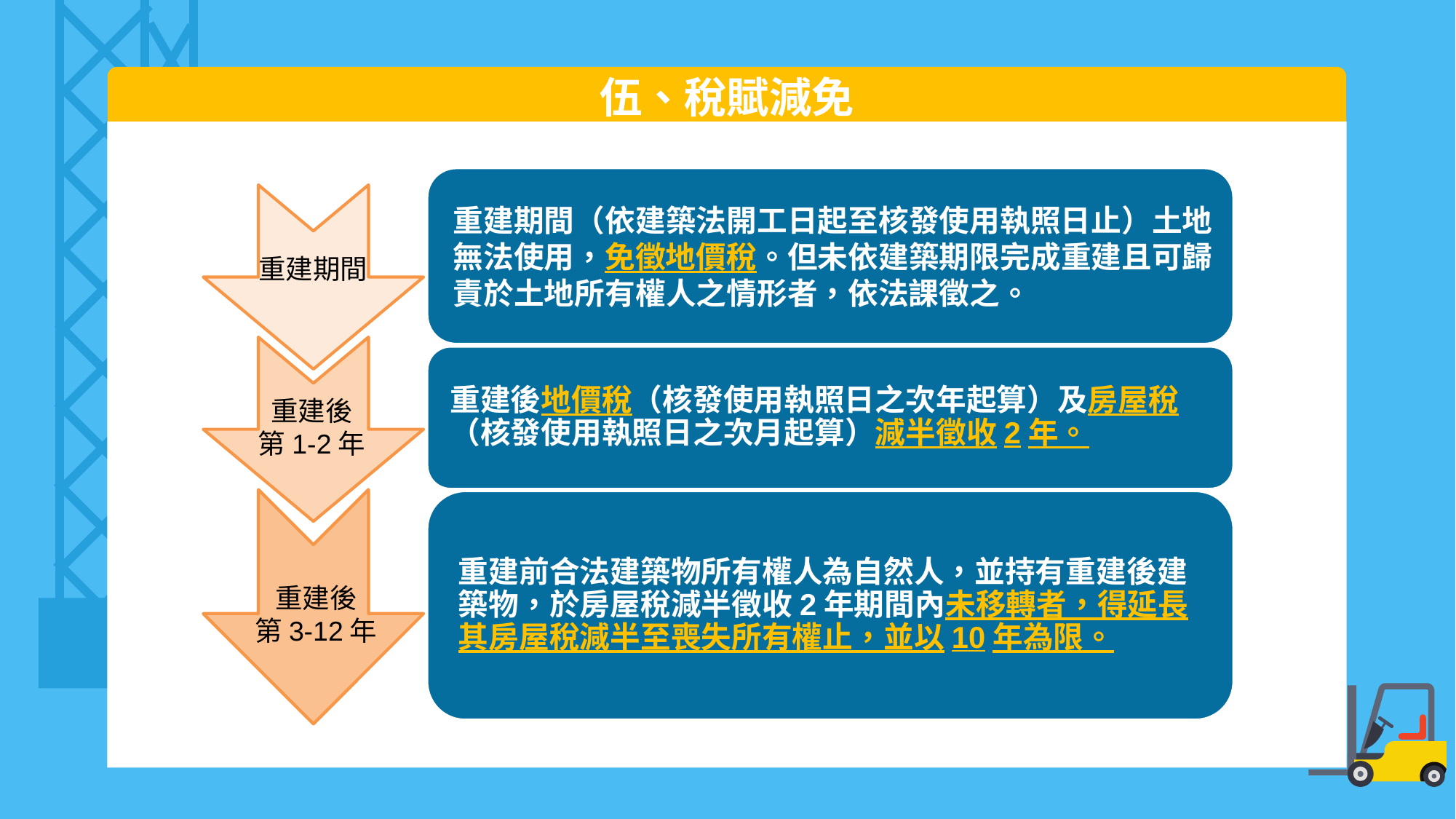

伍、稅賦減免

重建期間（依建築法開工日起至核發使用執照日止）土地無法使用，免徵地價稅。但未依建築期限完成重建且可歸責於土地所有權人之情形者，依法課徵之。
重建後地價稅（核發使用執照日之次年起算）及房屋稅（核發使用執照日之次月起算）減半徵收2年。
重建前合法建築物所有權人為自然人，並持有重建後建築物，於房屋稅減半徵收2年期間內未移轉者，得延長其房屋稅減半至喪失所有權止，並以10年為限。
重建期間

重建後
第1-2年

重建後
第3-12年